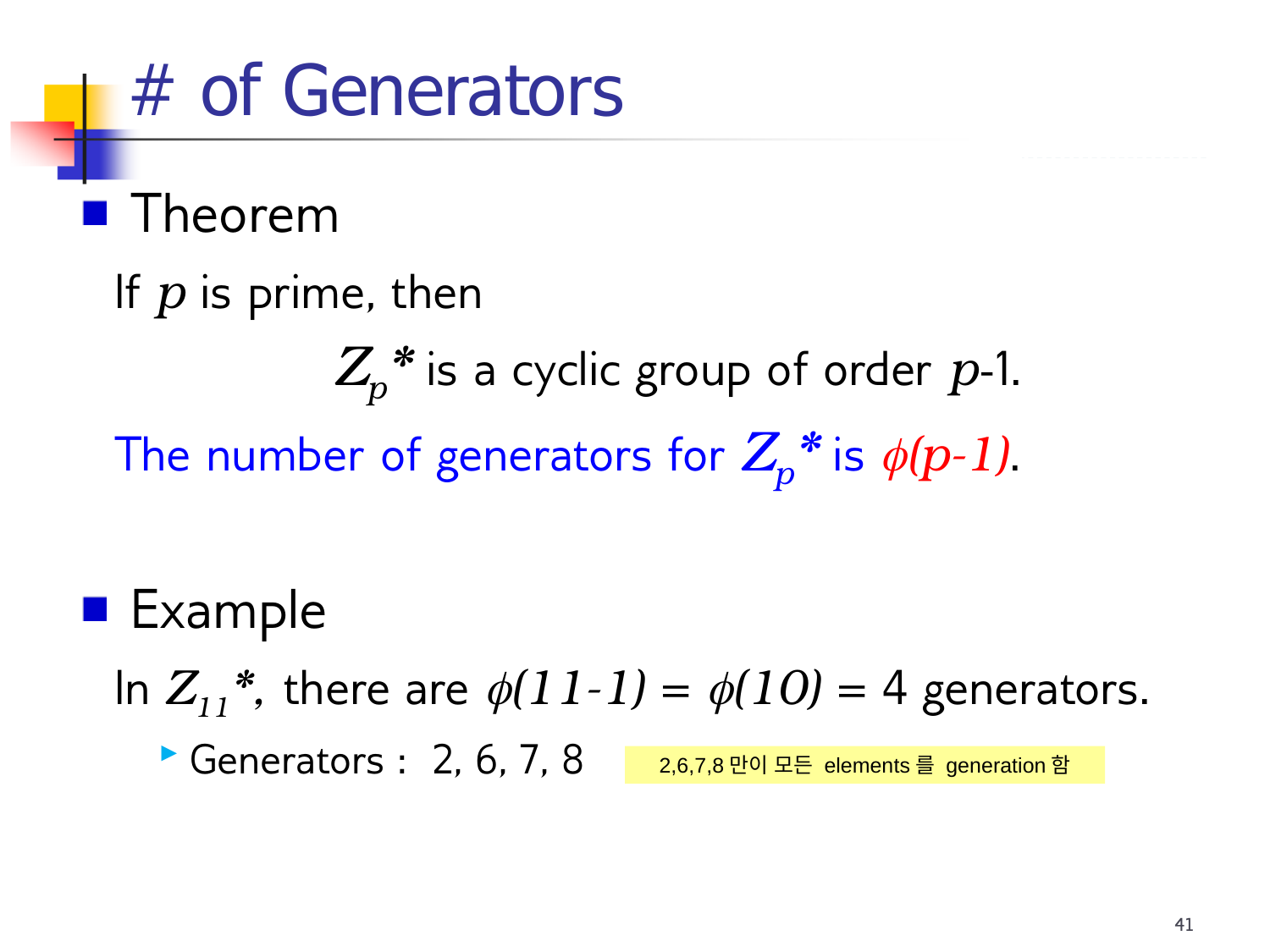

Theorem
If p is prime, then
             Zp* is a cyclic group of order p-1.
The number of generators for Zp* is φ(p-1).

 Example
In Z11*, there are φ(11-1) = φ(10) = 4 generators.
Generators :  2, 6, 7, 8
# of Generators
2,6,7,8만이 모든 elements를 generation함
41